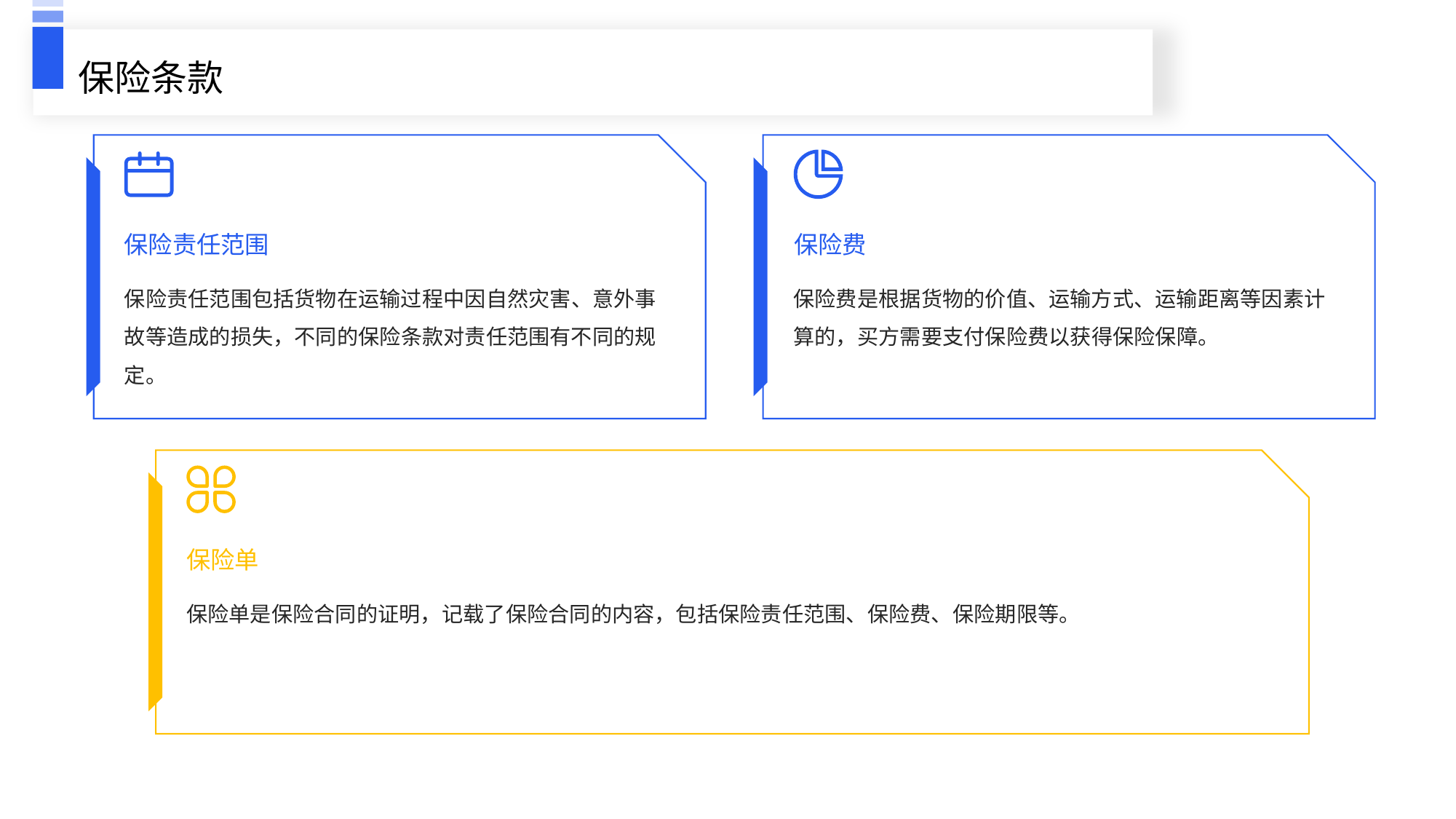

保险条款

保险责任范围
保险费
保险责任范围包括货物在运输过程中因自然灾害、意外事故等造成的损失，不同的保险条款对责任范围有不同的规定。
保险费是根据货物的价值、运输方式、运输距离等因素计算的，买方需要支付保险费以获得保险保障。

保险单
保险单是保险合同的证明，记载了保险合同的内容，包括保险责任范围、保险费、保险期限等。